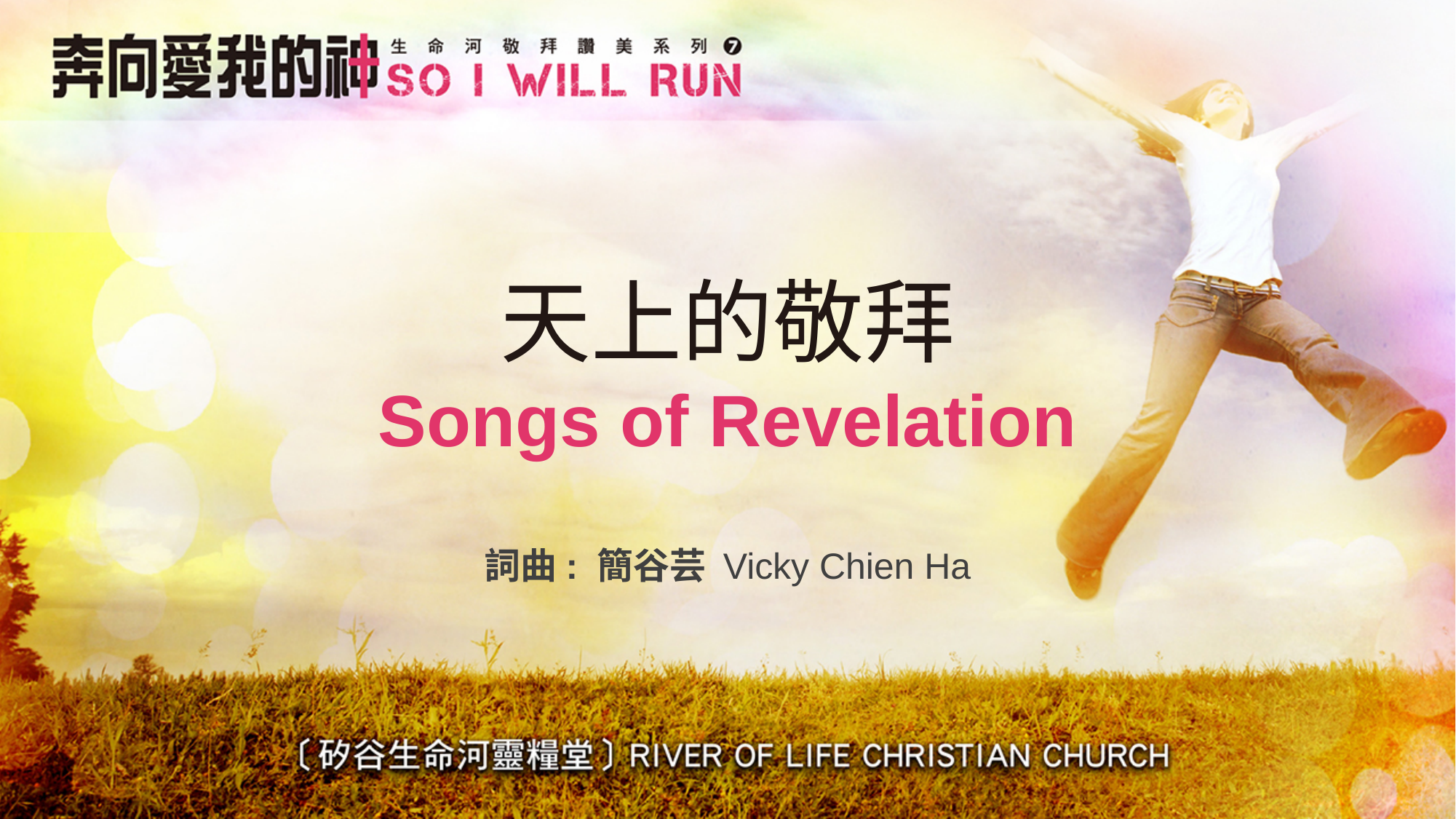

# 天上的敬拜 Songs of Revelation
詞曲: 簡谷芸 Vicky Chien Ha